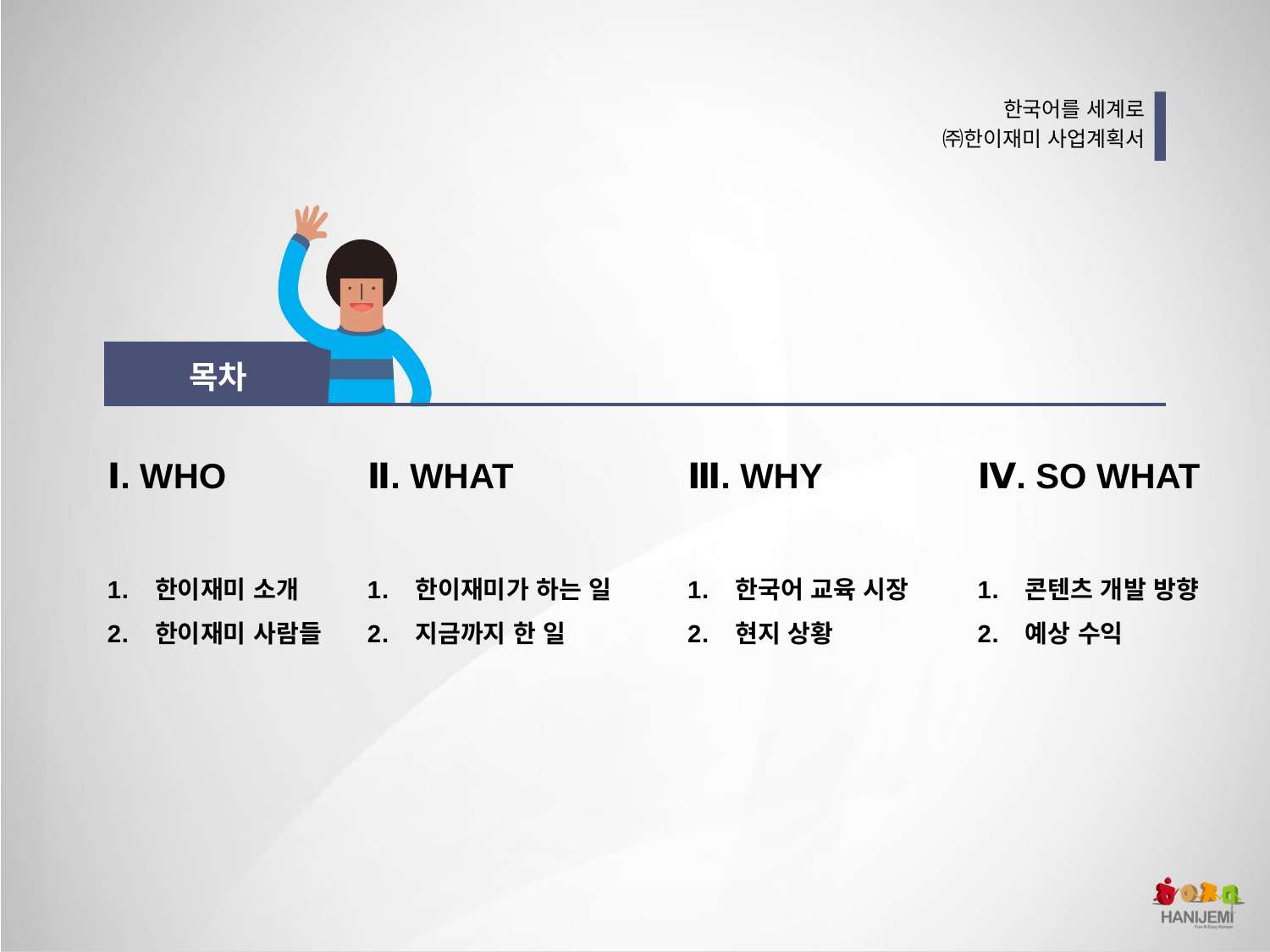

한국어를 세계로
㈜한이재미 사업계획서

목차

Ⅰ. WHO

한이재미 소개
한이재미 사람들
Ⅱ. WHAT

한이재미가 하는 일
지금까지 한 일
Ⅲ. WHY

한국어 교육 시장
현지 상황

Ⅳ. SO WHAT

콘텐츠 개발 방향
예상 수익
1